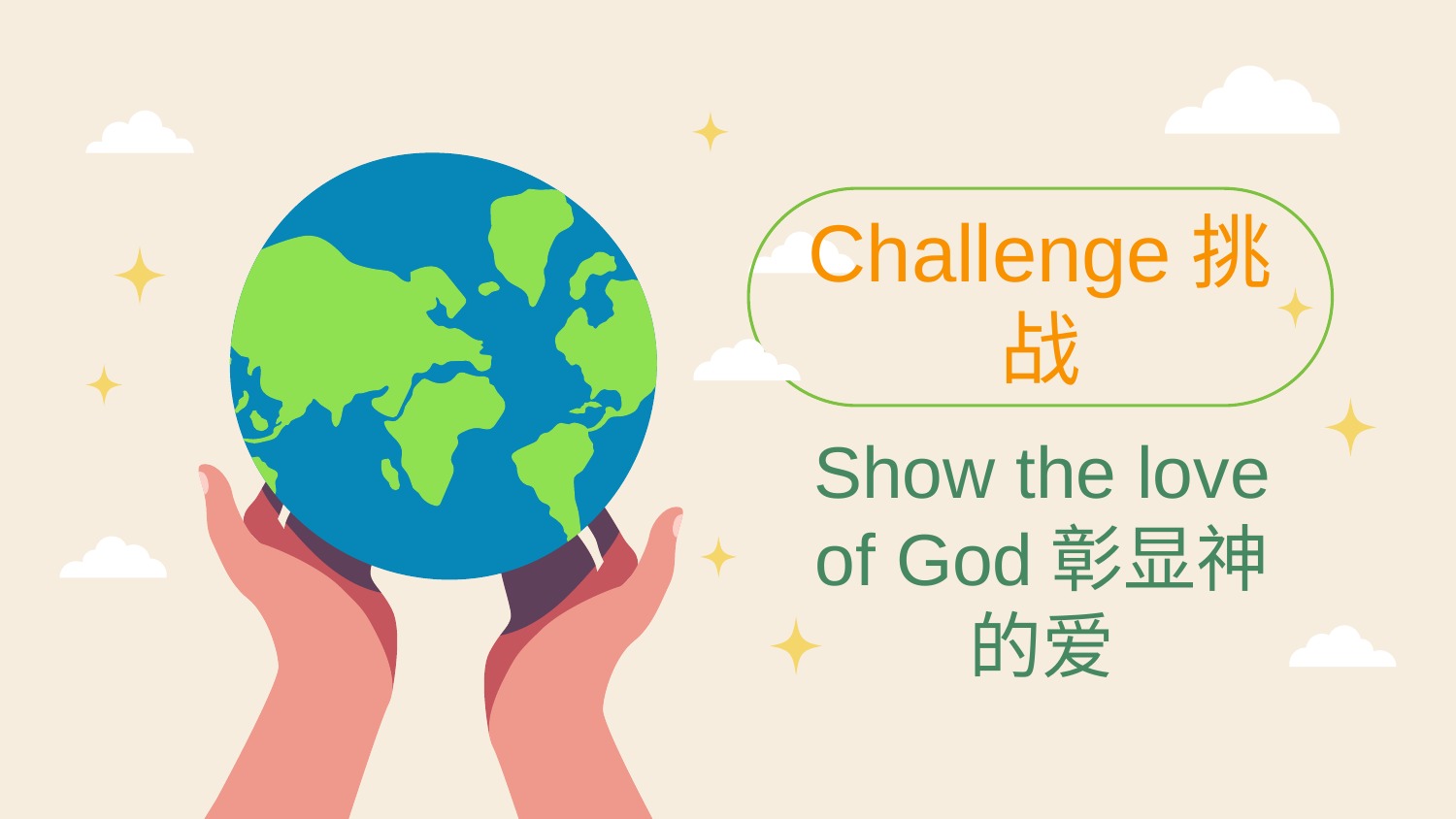

Challenge挑战

# Show the love of God彰显神的爱